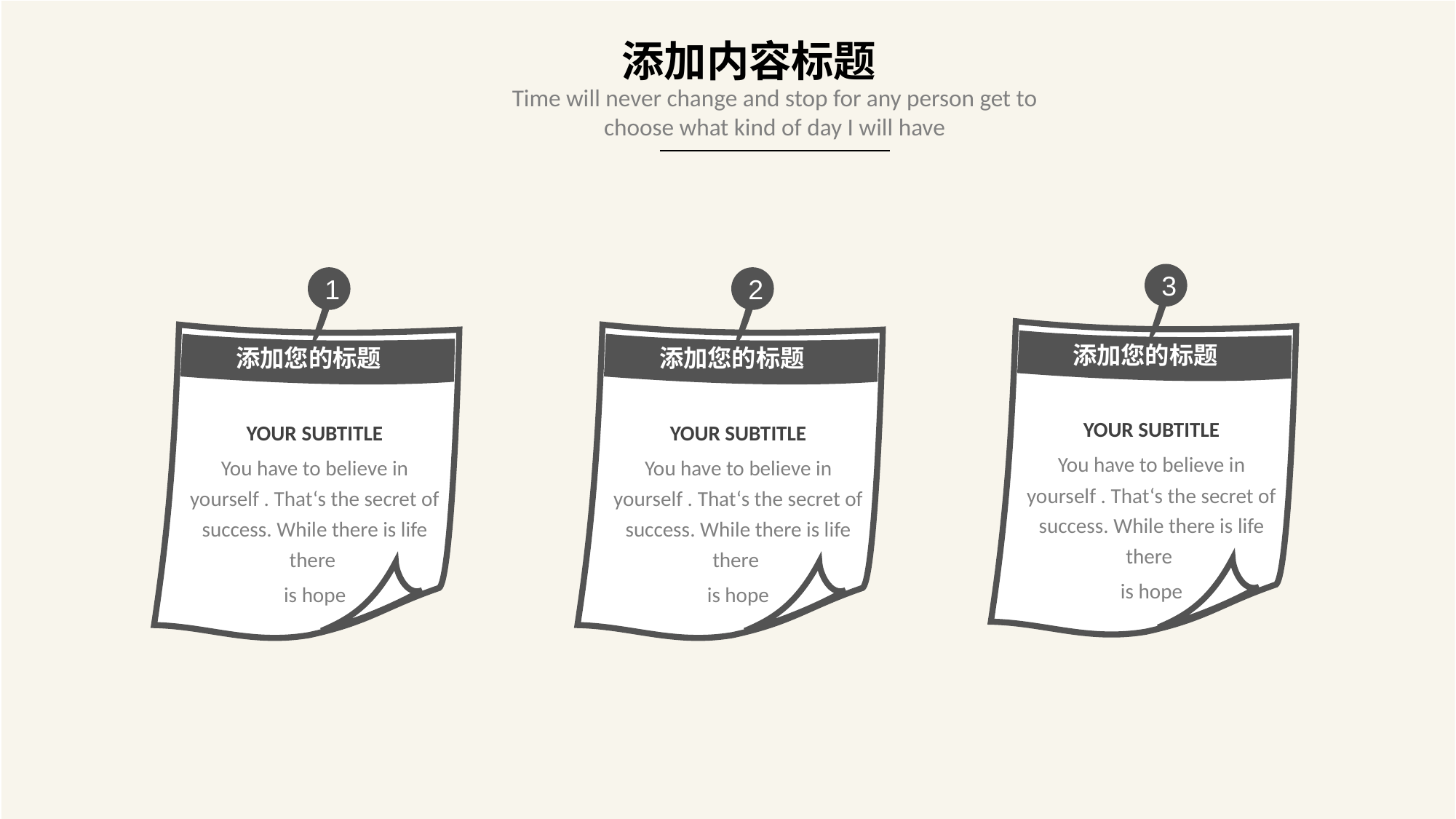

添加内容标题
Time will never change and stop for any person get to choose what kind of day I will have
3
1
2

添加您的标题
添加您的标题
添加您的标题
YOUR SUBTITLE
You have to believe in yourself . That‘s the secret of success. While there is life there
is hope
YOUR SUBTITLE
You have to believe in yourself . That‘s the secret of success. While there is life there
is hope
YOUR SUBTITLE
You have to believe in yourself . That‘s the secret of success. While there is life there
is hope